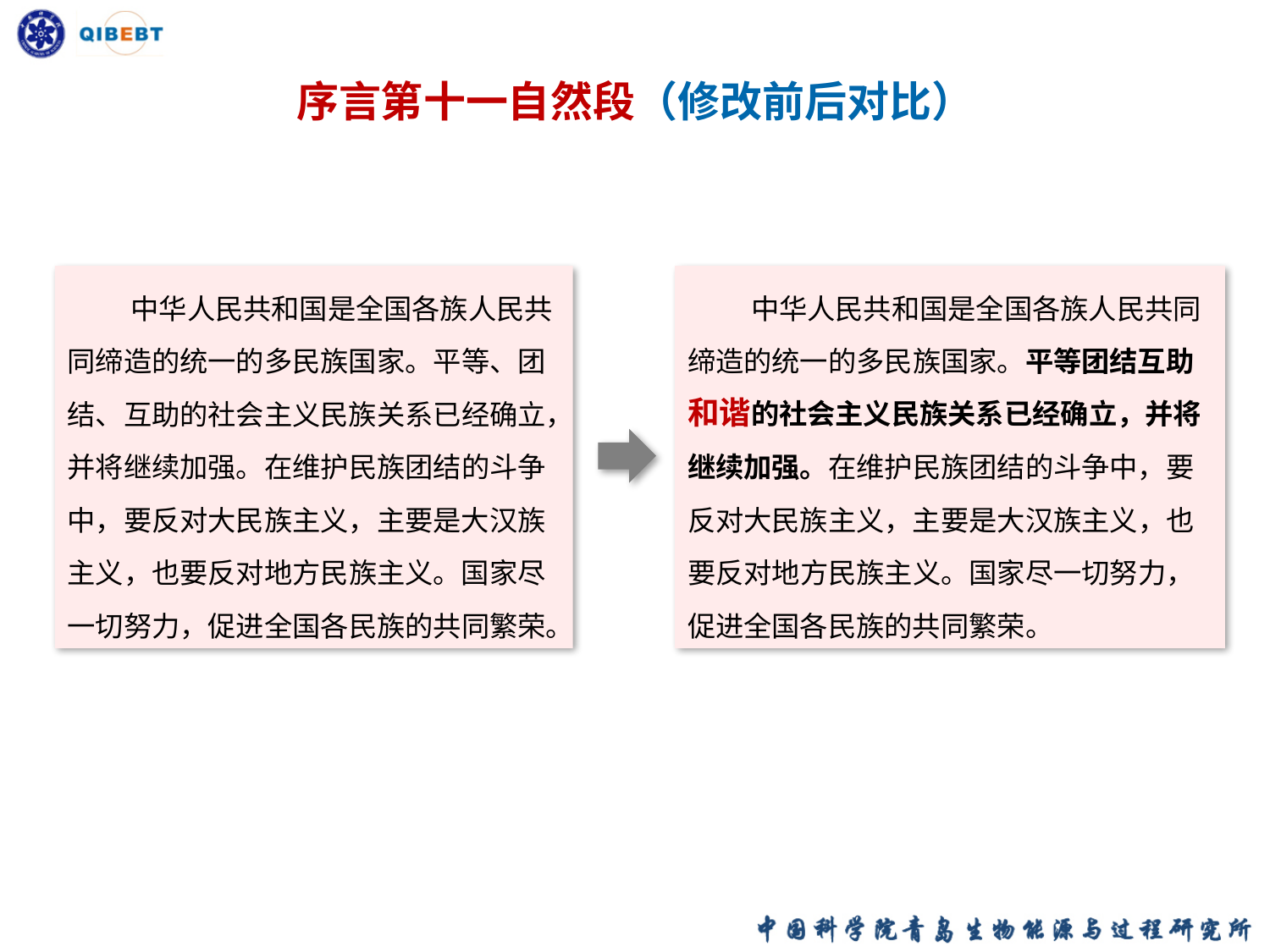

序言第十一自然段（修改前后对比）
中华人民共和国是全国各族人民共同缔造的统一的多民族国家。平等、团结、互助的社会主义民族关系已经确立，并将继续加强。在维护民族团结的斗争中，要反对大民族主义，主要是大汉族主义，也要反对地方民族主义。国家尽一切努力，促进全国各民族的共同繁荣。
中华人民共和国是全国各族人民共同缔造的统一的多民族国家。平等团结互助和谐的社会主义民族关系已经确立，并将继续加强。在维护民族团结的斗争中，要反对大民族主义，主要是大汉族主义，也要反对地方民族主义。国家尽一切努力，促进全国各民族的共同繁荣。